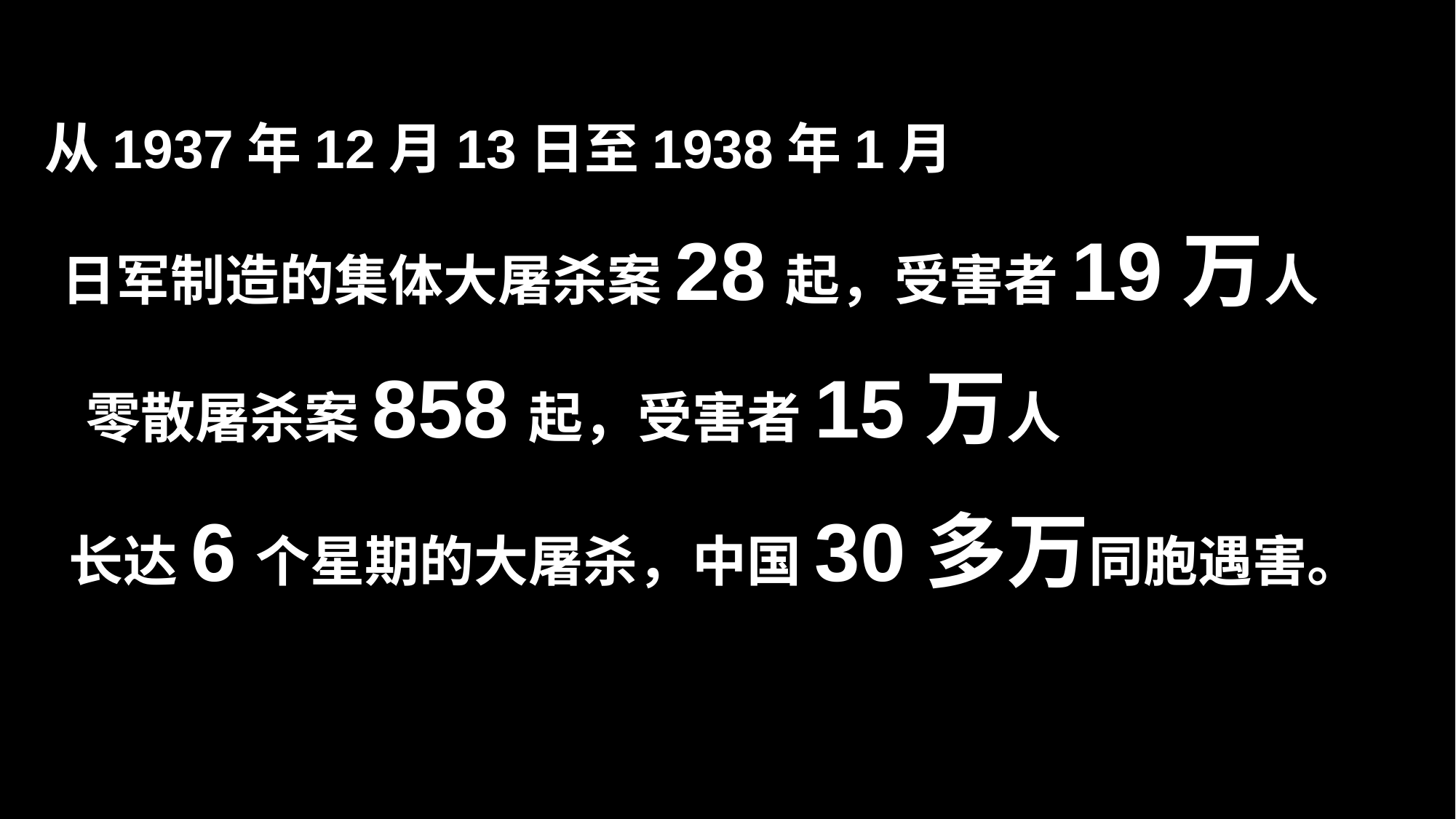

从1937年12月13日至1938年1月
日军制造的集体大屠杀案28起，受害者19万人
零散屠杀案858起，受害者15万人
长达6个星期的大屠杀，中国30多万同胞遇害。